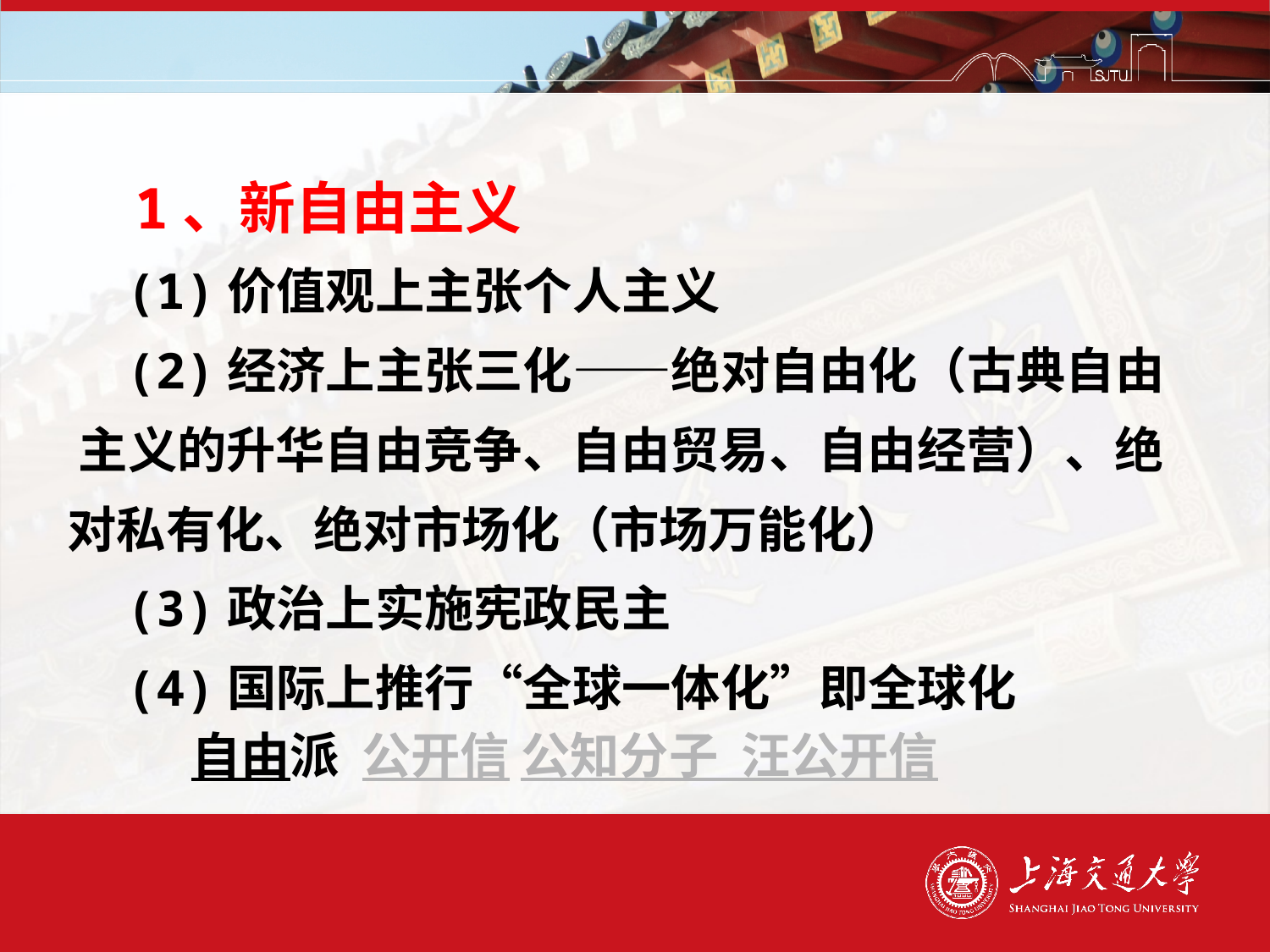

#
  1、新自由主义
  (1)价值观上主张个人主义
  (2)经济上主张三化——绝对自由化（古典自由  主义的升华自由竞争、自由贸易、自由经营）、绝对私有化、绝对市场化（市场万能化）
  (3)政治上实施宪政民主
  (4)国际上推行“全球一体化”即全球化
          自由派  公开信 公知分子  汪公开信